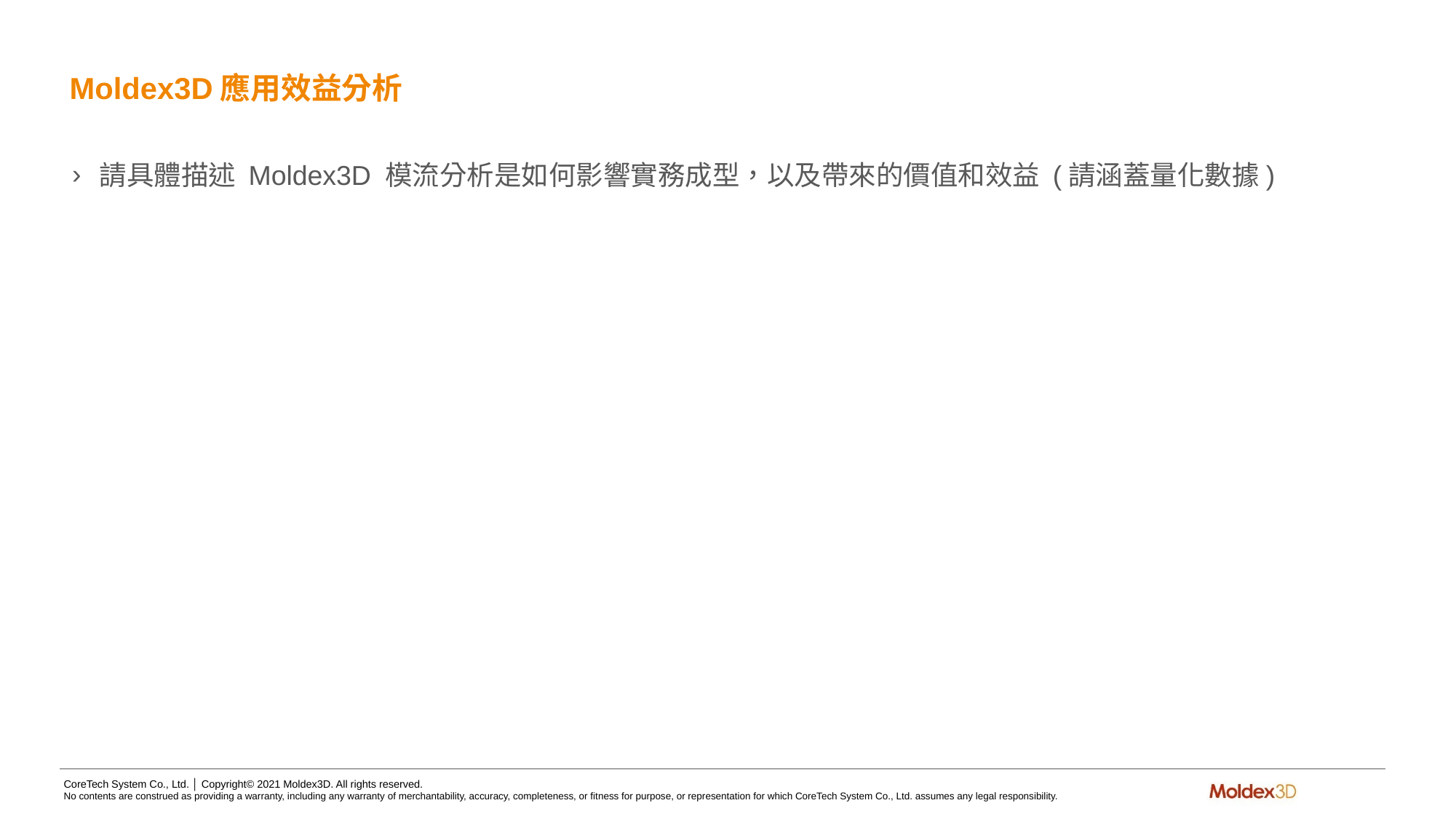

# Moldex3D應用效益分析
請具體描述 Moldex3D 模流分析是如何影響實務成型，以及帶來的價值和效益 (請涵蓋量化數據)